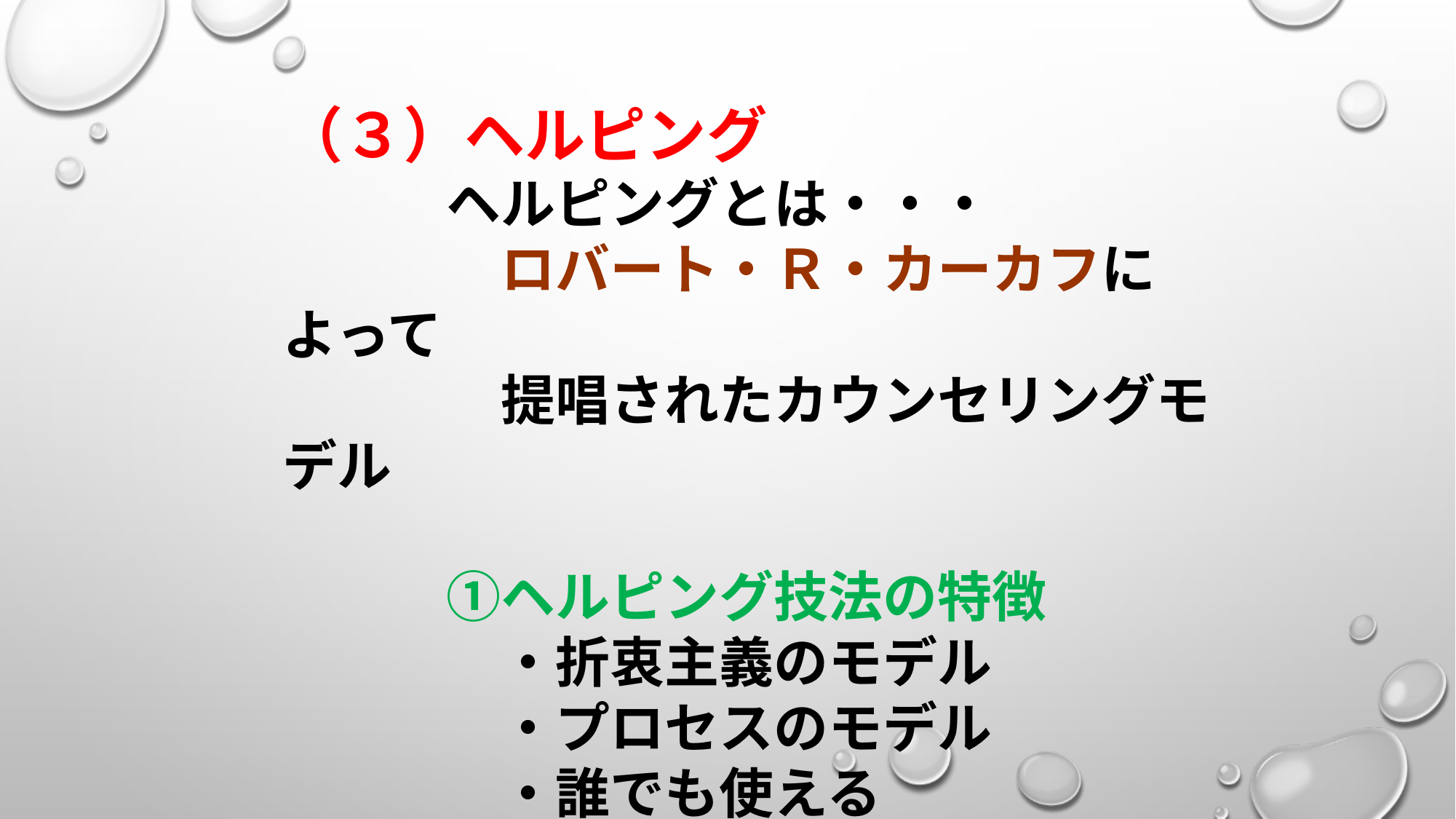

（３）ヘルピング
　　　ヘルピングとは・・・
　　　　ロバート・Ｒ・カーカフによって
　　　　提唱されたカウンセリングモデル

　　　①ヘルピング技法の特徴
　　　　・折衷主義のモデル
　　　　・プロセスのモデル
　　　　・誰でも使える